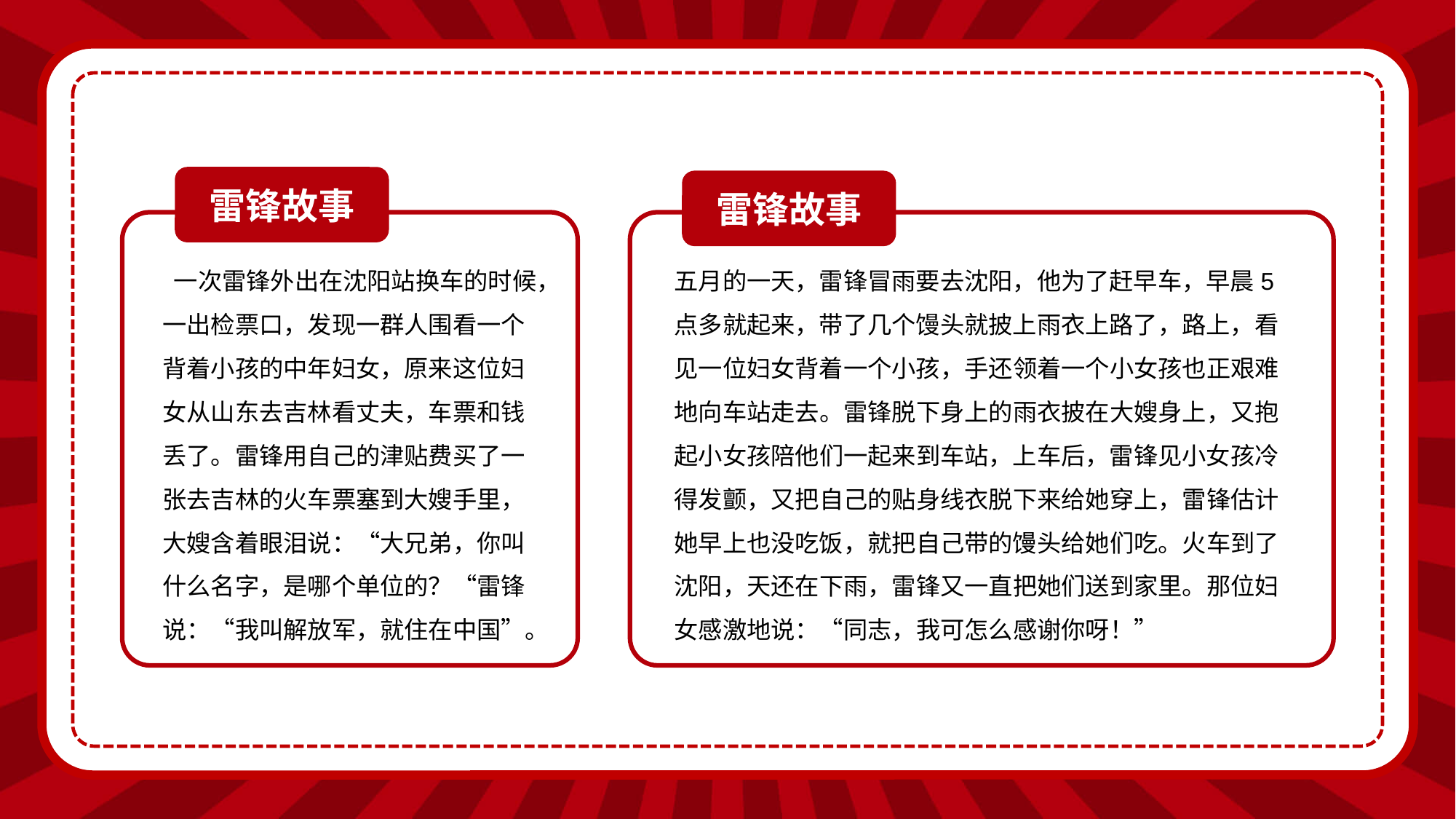

雷锋故事

 一次雷锋外出在沈阳站换车的时候，一出检票口，发现一群人围看一个背着小孩的中年妇女，原来这位妇女从山东去吉林看丈夫，车票和钱丢了。雷锋用自己的津贴费买了一张去吉林的火车票塞到大嫂手里，大嫂含着眼泪说：“大兄弟，你叫什么名字，是哪个单位的？“雷锋说：“我叫解放军，就住在中国”。
雷锋故事

五月的一天，雷锋冒雨要去沈阳，他为了赶早车，早晨5点多就起来，带了几个馒头就披上雨衣上路了，路上，看见一位妇女背着一个小孩，手还领着一个小女孩也正艰难地向车站走去。雷锋脱下身上的雨衣披在大嫂身上，又抱起小女孩陪他们一起来到车站，上车后，雷锋见小女孩冷得发颤，又把自己的贴身线衣脱下来给她穿上，雷锋估计她早上也没吃饭，就把自己带的馒头给她们吃。火车到了沈阳，天还在下雨，雷锋又一直把她们送到家里。那位妇女感激地说：“同志，我可怎么感谢你呀！”